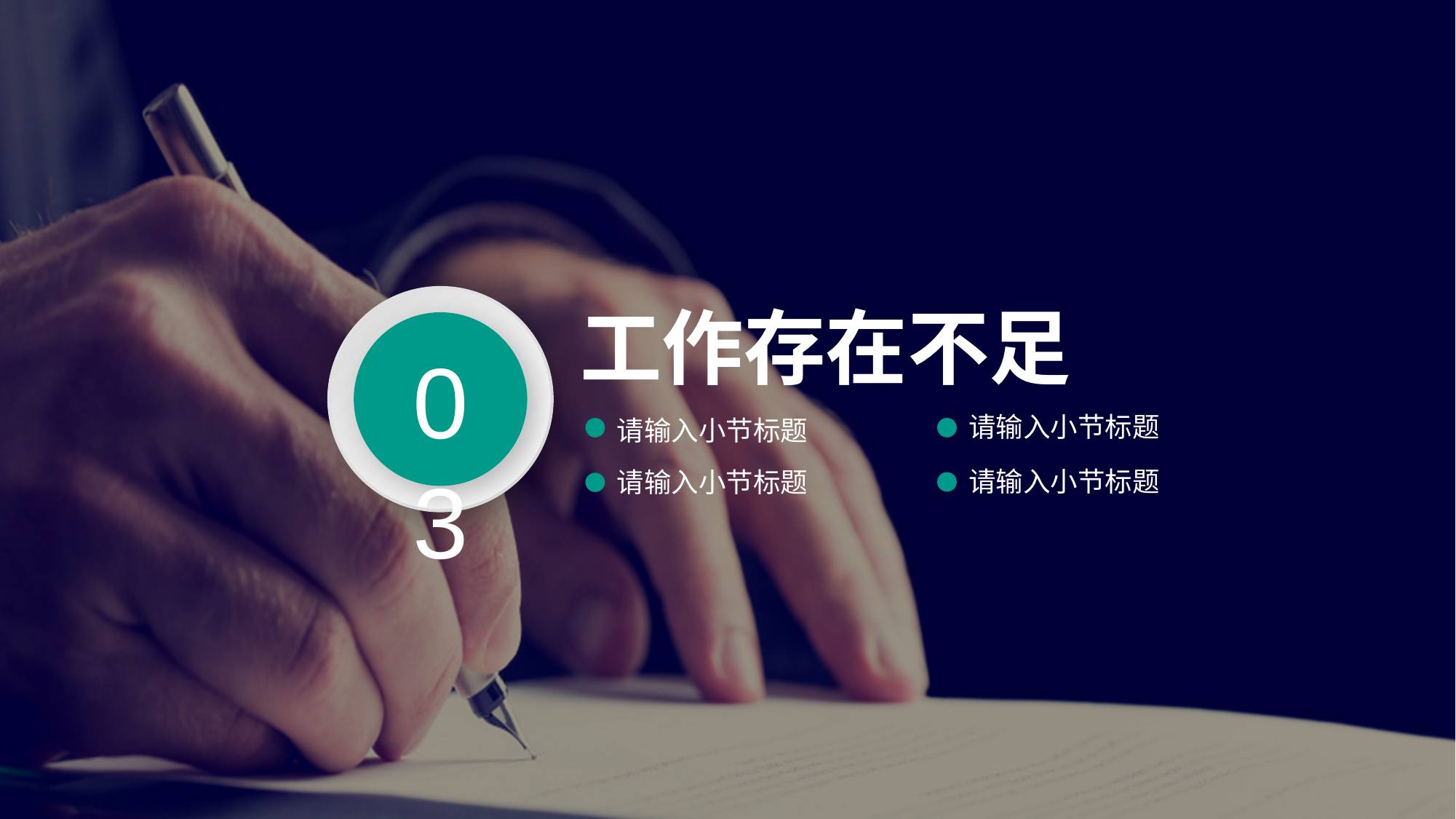

03
工作存在不足
请输入小节标题

请输入小节标题

请输入小节标题

请输入小节标题